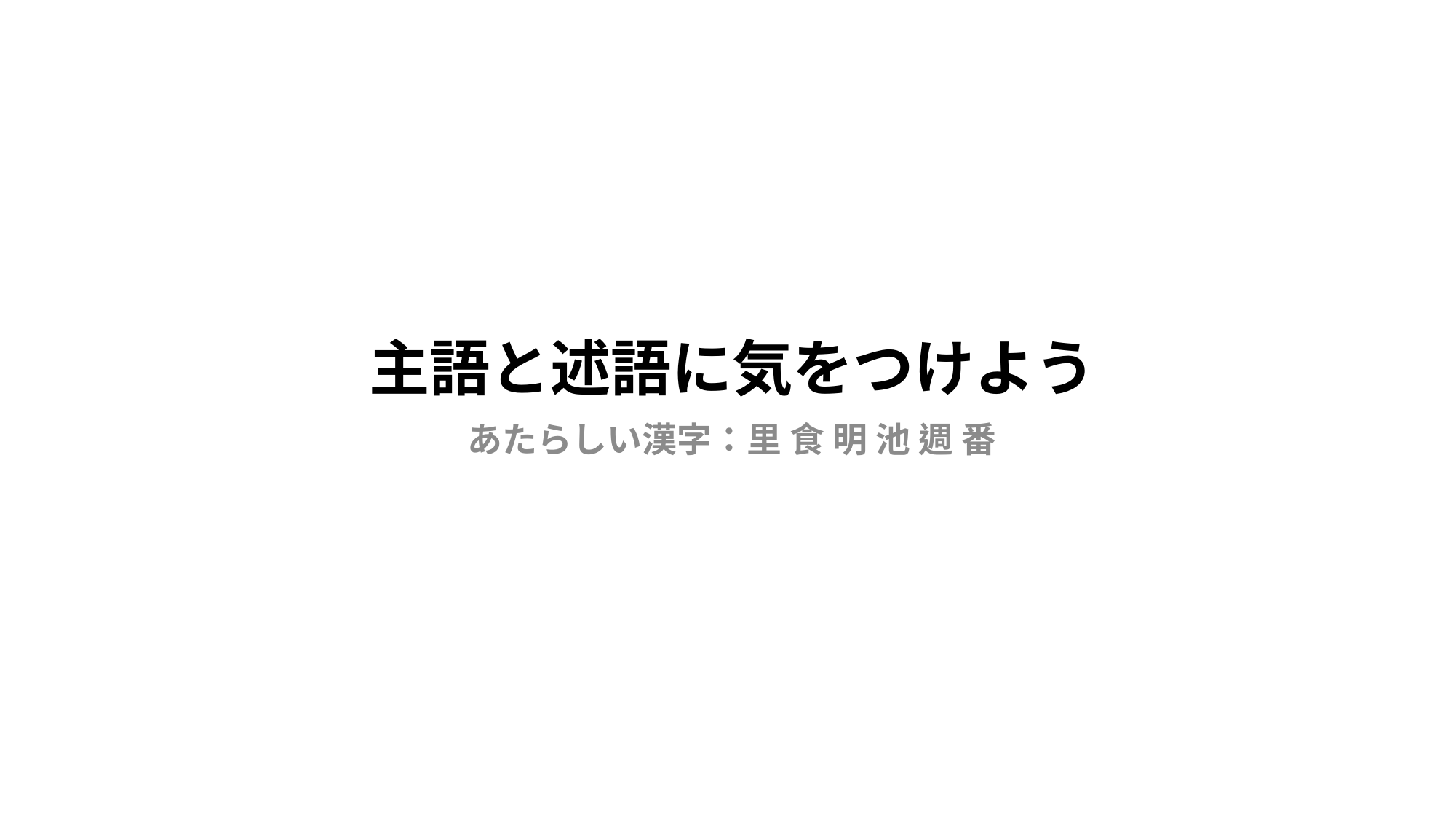

# 主語と述語に気をつけよう
あたらしい漢字：里 食 明 池 週 番